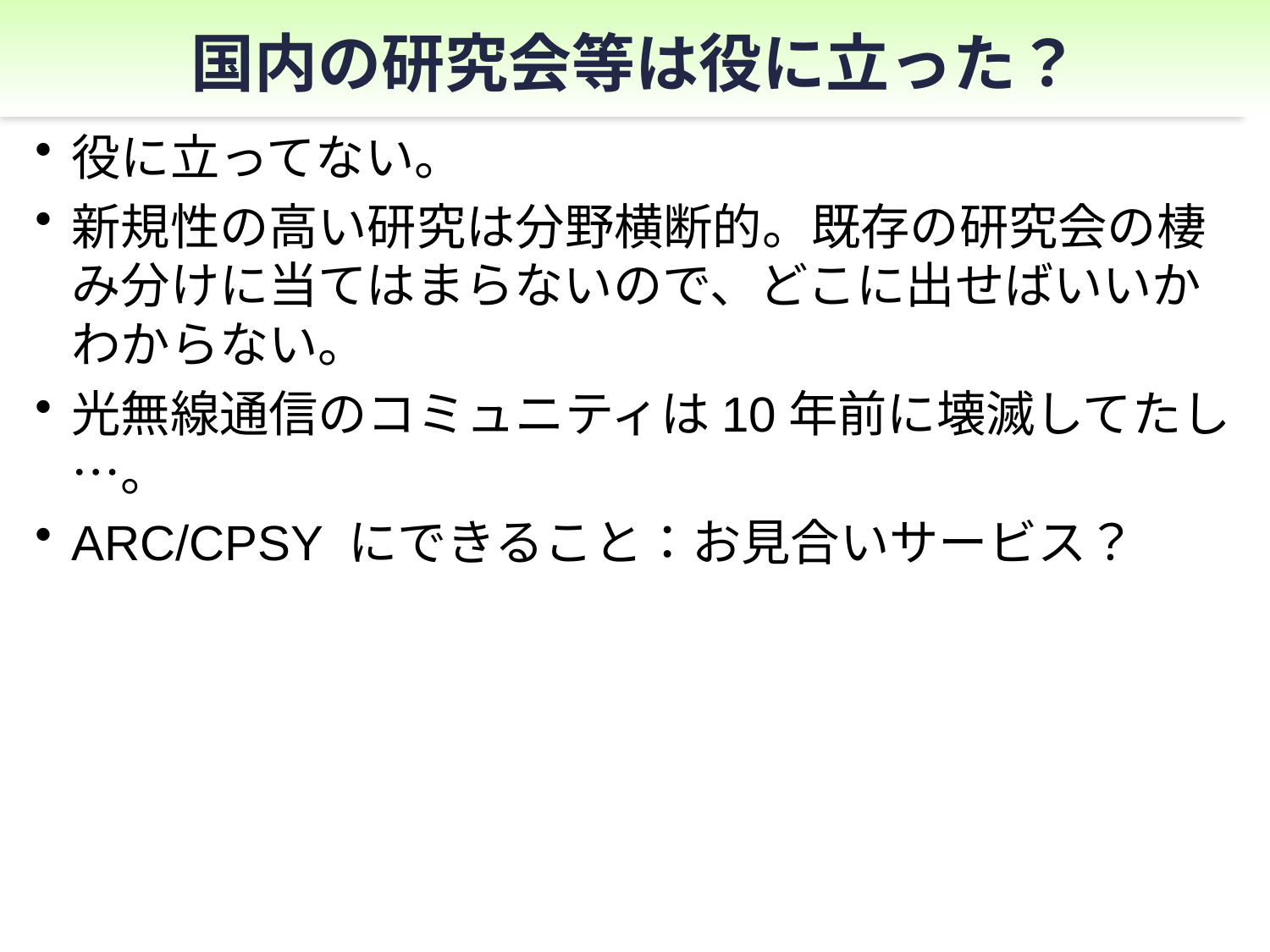

# 国内の研究会等は役に立った？
役に立ってない。
新規性の高い研究は分野横断的。既存の研究会の棲み分けに当てはまらないので、どこに出せばいいかわからない。
光無線通信のコミュニティは10年前に壊滅してたし…。
ARC/CPSY にできること：お見合いサービス？